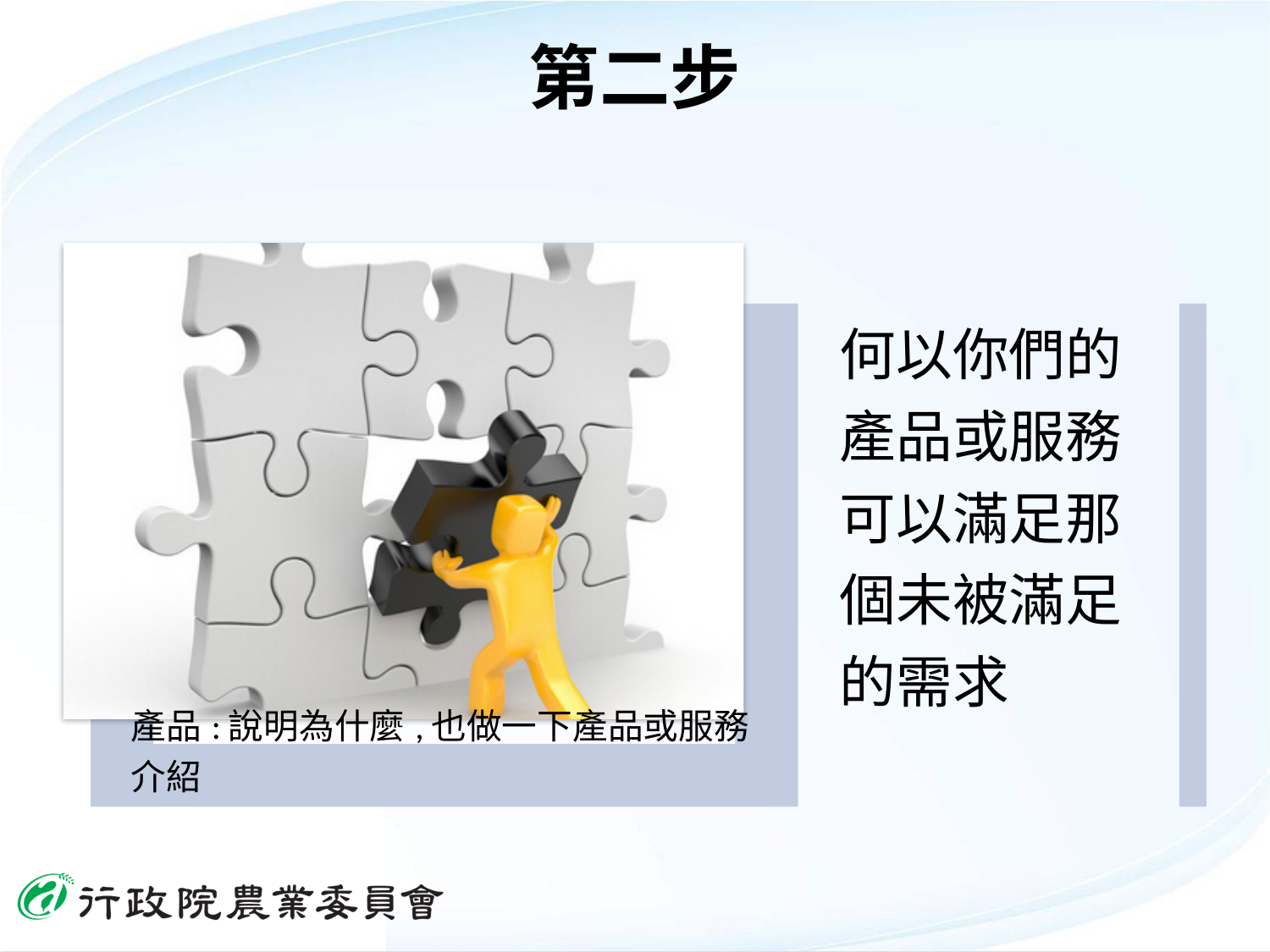

# 第二步
產品:說明為什麼,也做一下產品或服務介紹
何以你們的產品或服務可以滿足那個未被滿足的需求